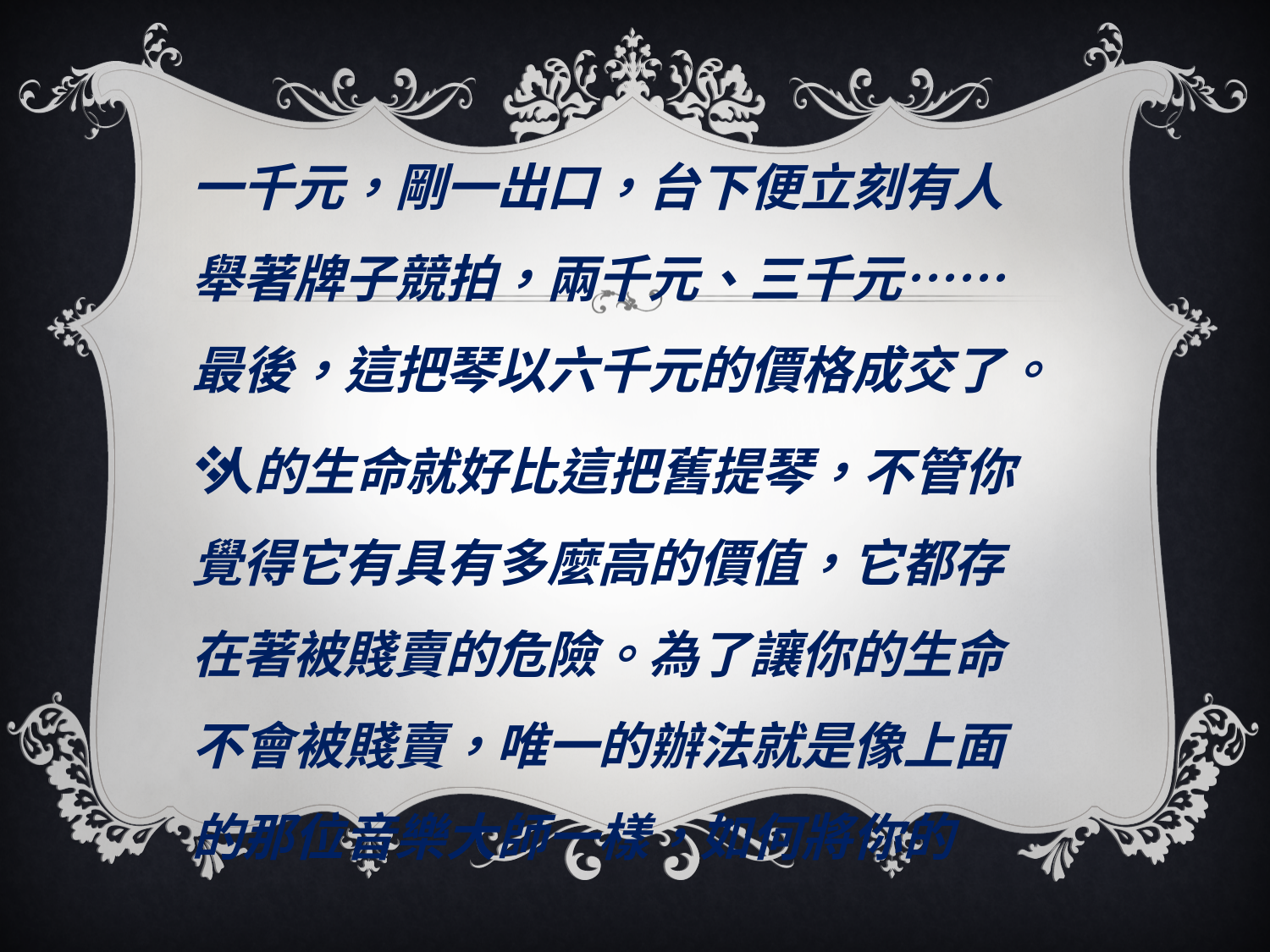

一千元，剛一出口，台下便立刻有人舉著牌子競拍，兩千元、三千元……最後，這把琴以六千元的價格成交了。
人的生命就好比這把舊提琴，不管你覺得它有具有多麼高的價值，它都存在著被賤賣的危險。為了讓你的生命不會被賤賣，唯一的辦法就是像上面的那位音樂大師一樣，如何將你的